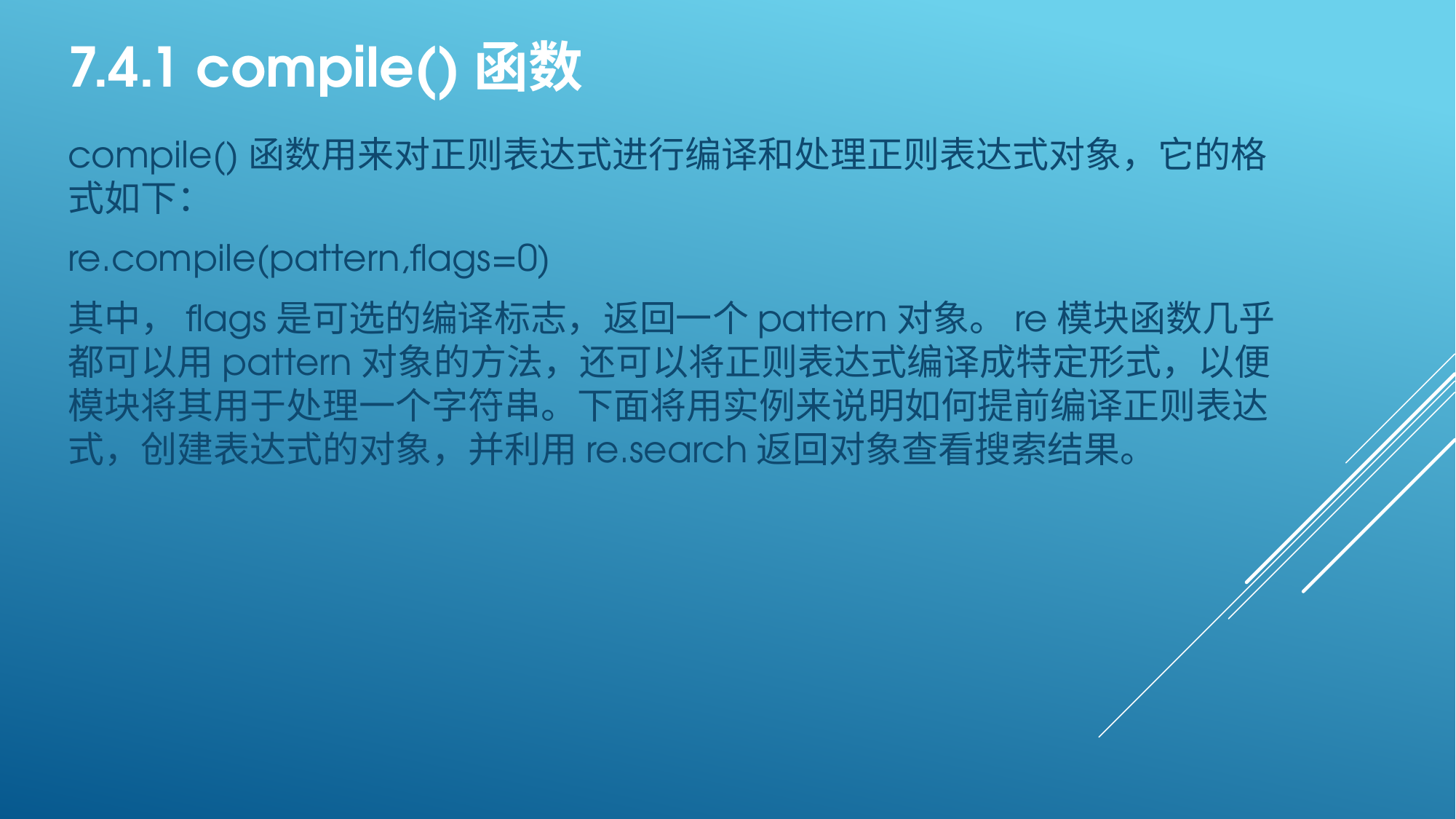

# 7.4.1 compile()函数
compile()函数用来对正则表达式进行编译和处理正则表达式对象，它的格式如下：
re.compile(pattern,flags=0)
其中，flags是可选的编译标志，返回一个pattern对象。re模块函数几乎都可以用pattern对象的方法，还可以将正则表达式编译成特定形式，以便模块将其用于处理一个字符串。下面将用实例来说明如何提前编译正则表达式，创建表达式的对象，并利用re.search返回对象查看搜索结果。